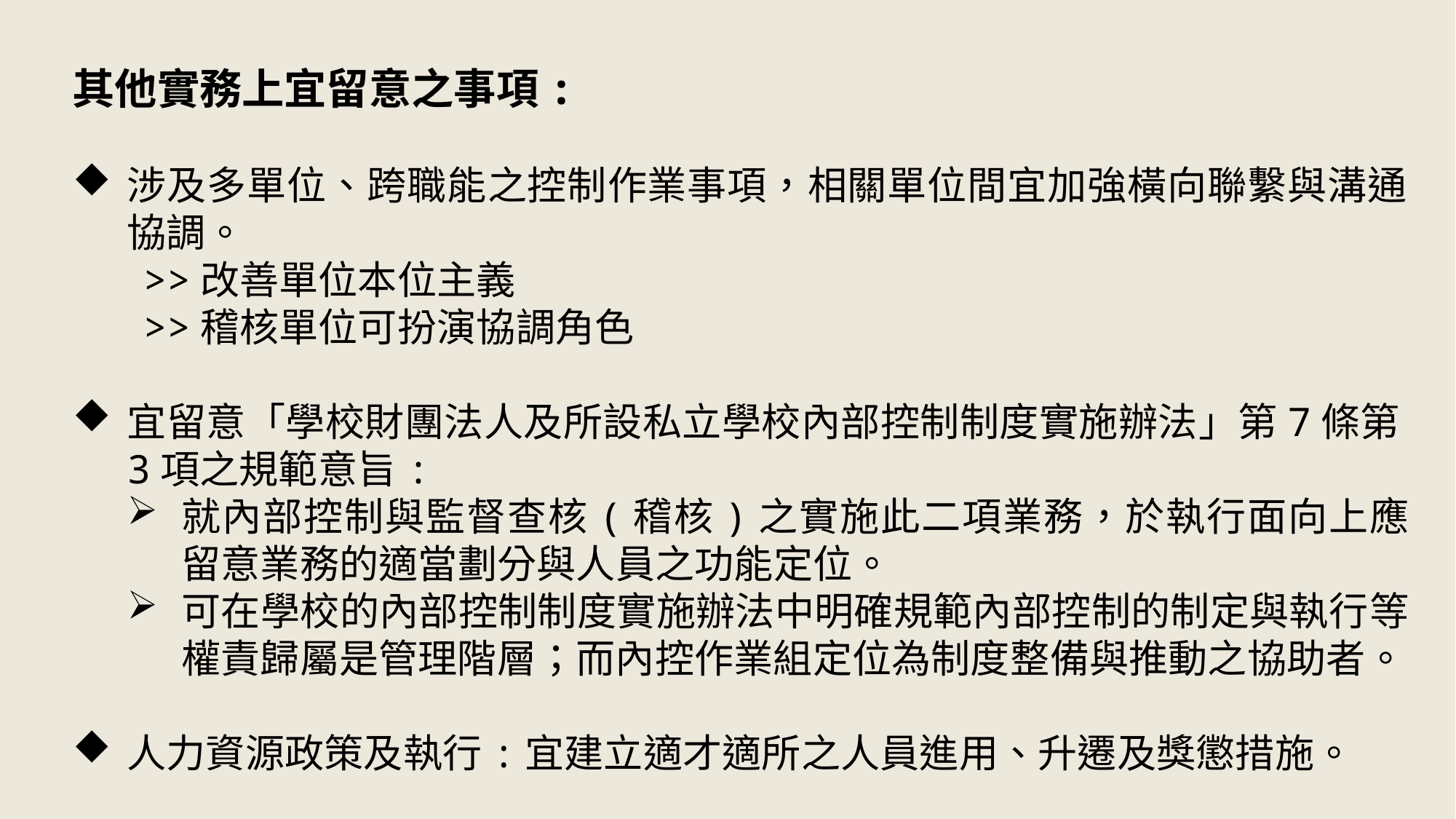

其他實務上宜留意之事項:

涉及多單位、跨職能之控制作業事項，相關單位間宜加強橫向聯繫與溝通協調。
   >>改善單位本位主義
   >>稽核單位可扮演協調角色

宜留意「學校財團法人及所設私立學校內部控制制度實施辦法」第7條第3項之規範意旨:
就內部控制與監督查核(稽核)之實施此二項業務，於執行面向上應留意業務的適當劃分與人員之功能定位。
可在學校的內部控制制度實施辦法中明確規範內部控制的制定與執行等權責歸屬是管理階層；而內控作業組定位為制度整備與推動之協助者。

人力資源政策及執行:宜建立適才適所之人員進用、升遷及獎懲措施。